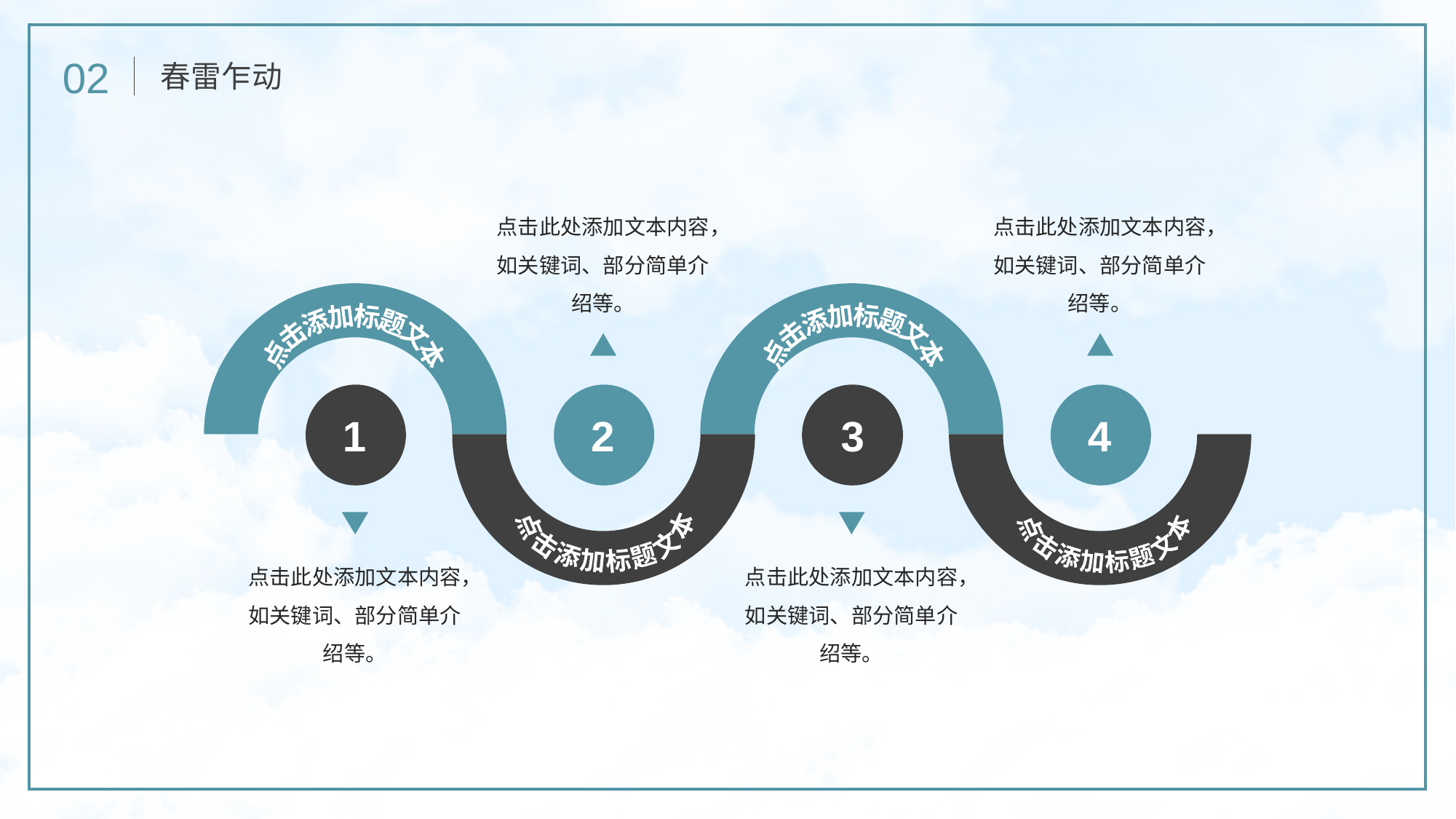

02
春雷乍动
点击此处添加文本内容，如关键词、部分简单介绍等。

2

点击添加标题文本
点击此处添加文本内容，如关键词、部分简单介绍等。

4

点击添加标题文本

点击添加标题文本

1

点击此处添加文本内容，如关键词、部分简单介绍等。

点击添加标题文本

3

点击此处添加文本内容，如关键词、部分简单介绍等。